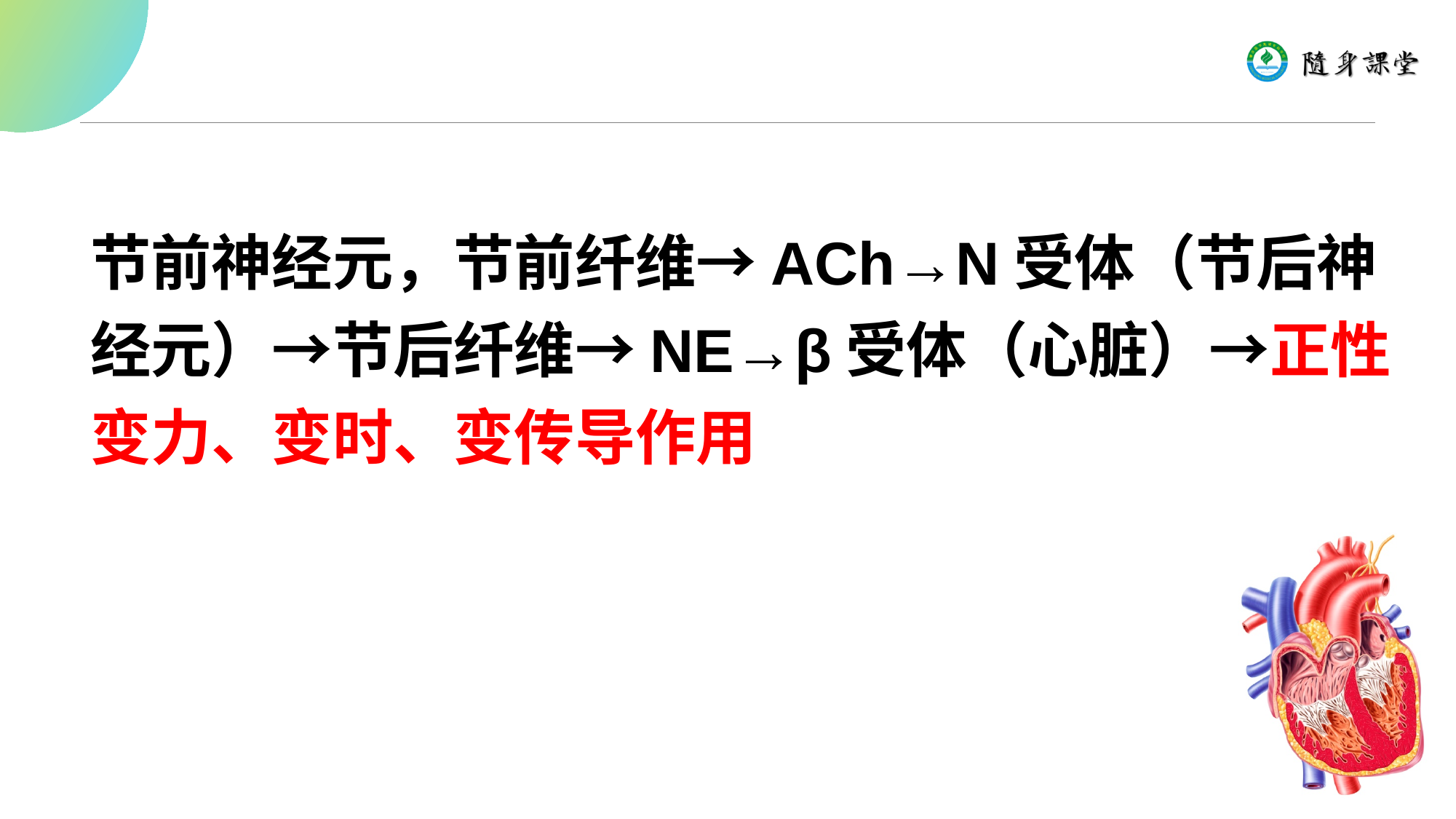

节前神经元，节前纤维→ACh→N受体（节后神经元）→节后纤维→NE→β受体（心脏）→正性变力、变时、变传导作用